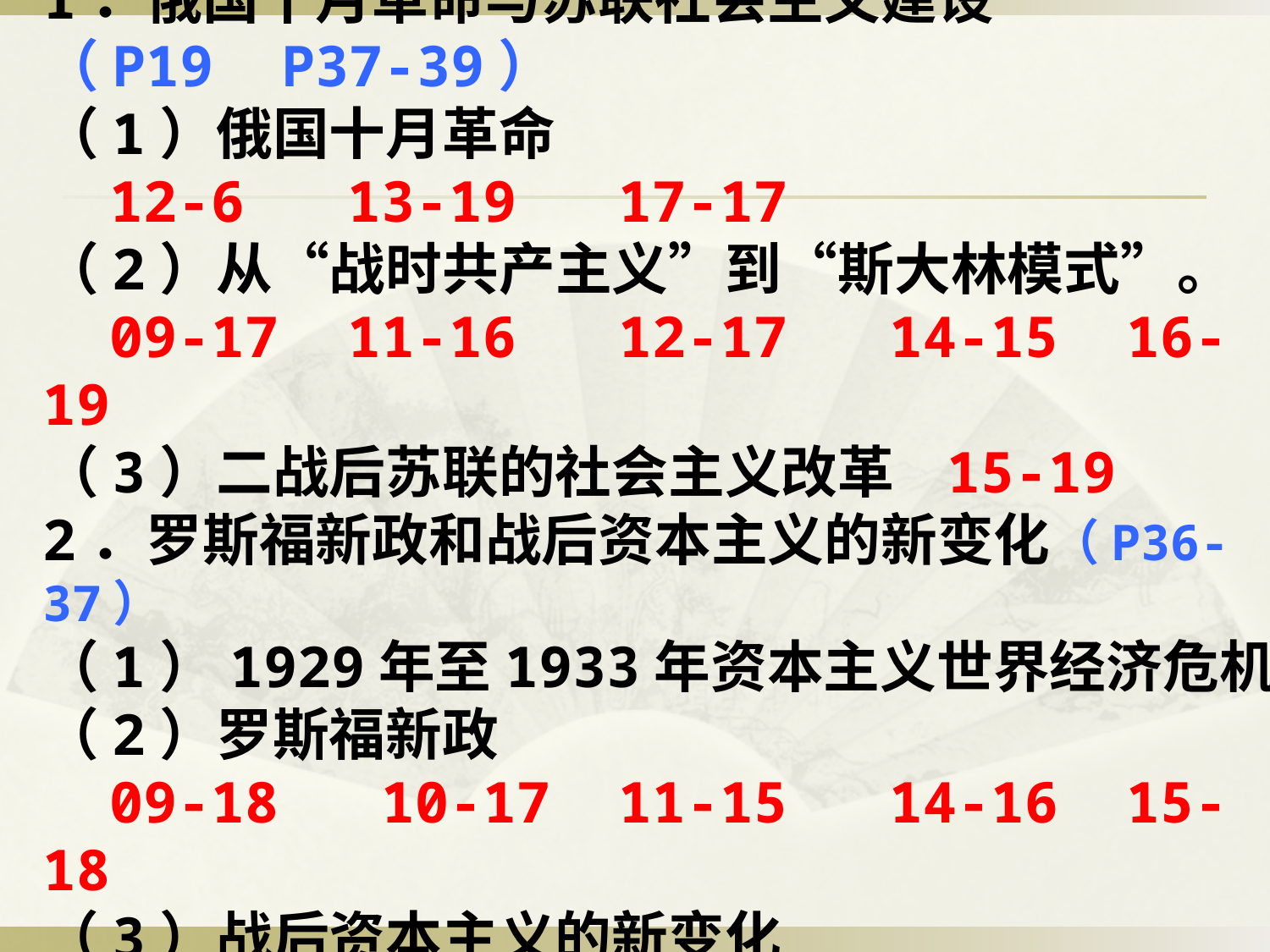

1．俄国十月革命与苏联社会主义建设
（P19  P37-39）
（1）俄国十月革命
  12-6   13-19   17-17
（2）从“战时共产主义”到“斯大林模式”。
  09-17  11-16   12-17   14-15  16-19
（3）二战后苏联的社会主义改革   15-19
2．罗斯福新政和战后资本主义的新变化（P36-37）
（1）1929年至1933年资本主义世界经济危机
（2）罗斯福新政
  09-18   10-17  11-15   14-16  15-18
（3）战后资本主义的新变化